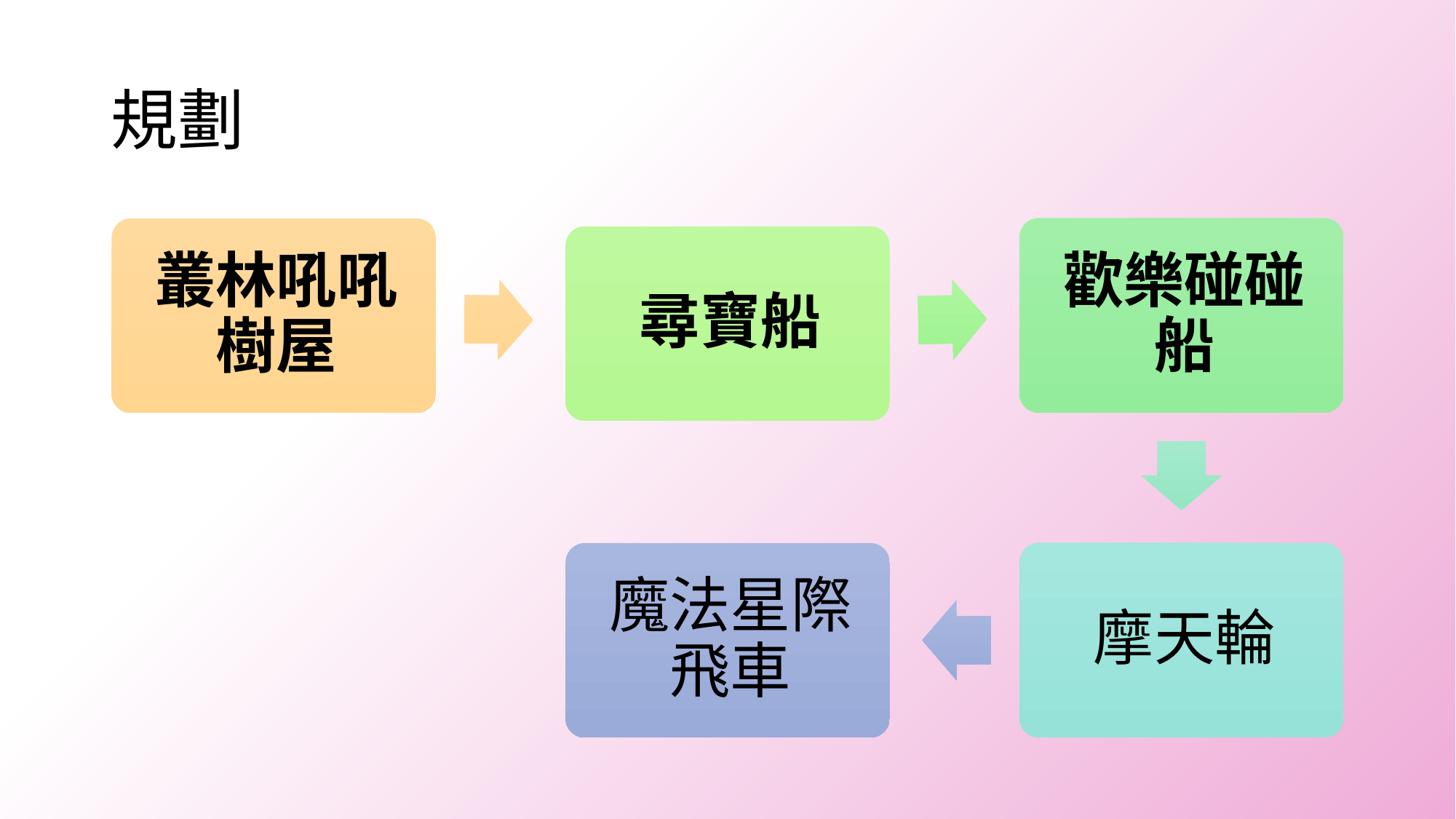

# 規劃
叢林吼吼樹屋

尋寶船

歡樂碰碰船

摩天輪

魔法星際飛車